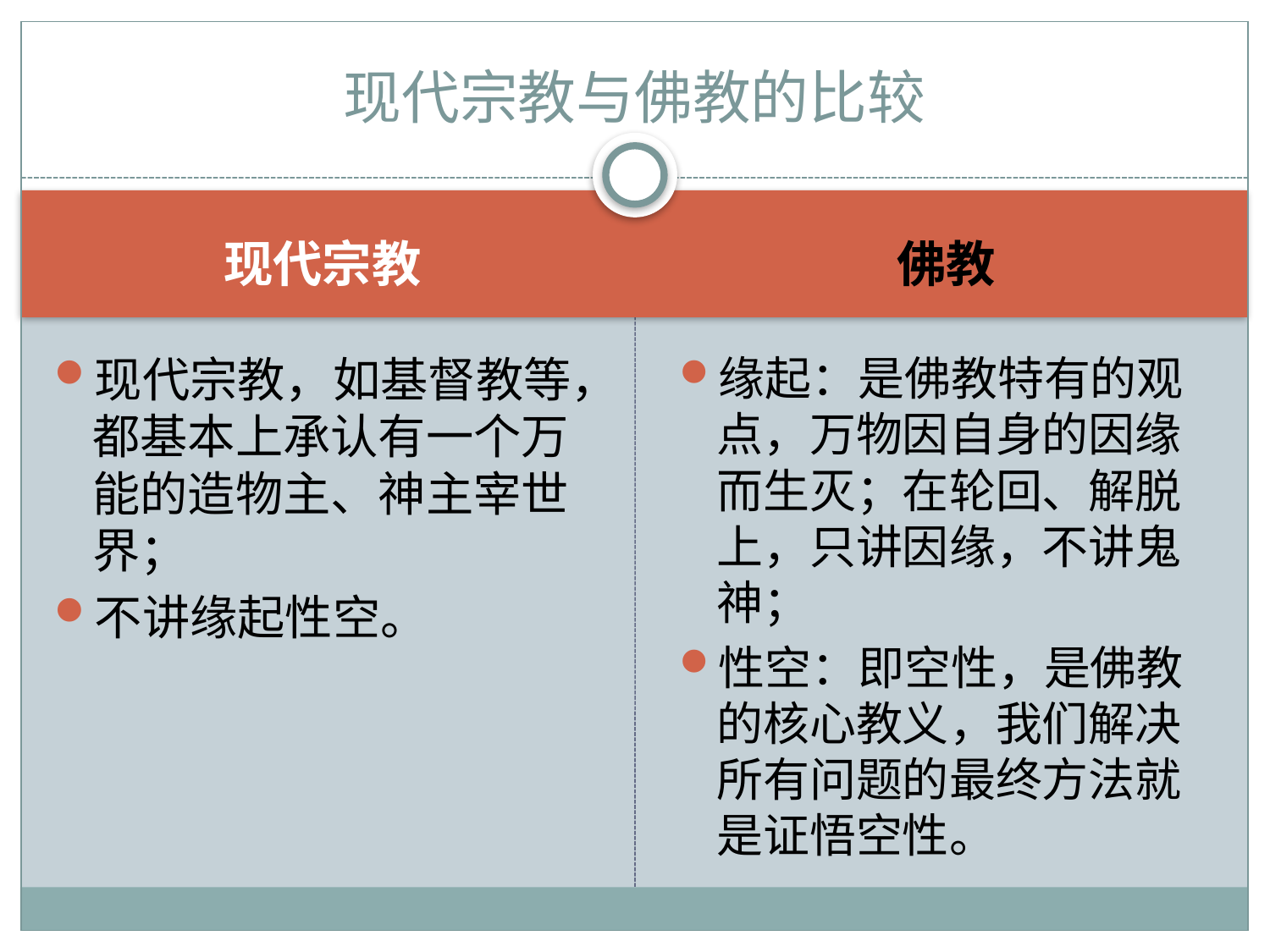

# 现代宗教与佛教的比较
现代宗教
佛教
现代宗教，如基督教等，都基本上承认有一个万能的造物主、神主宰世界；
不讲缘起性空。
缘起：是佛教特有的观点，万物因自身的因缘而生灭；在轮回、解脱上，只讲因缘，不讲鬼神；
性空：即空性，是佛教的核心教义，我们解决所有问题的最终方法就是证悟空性。